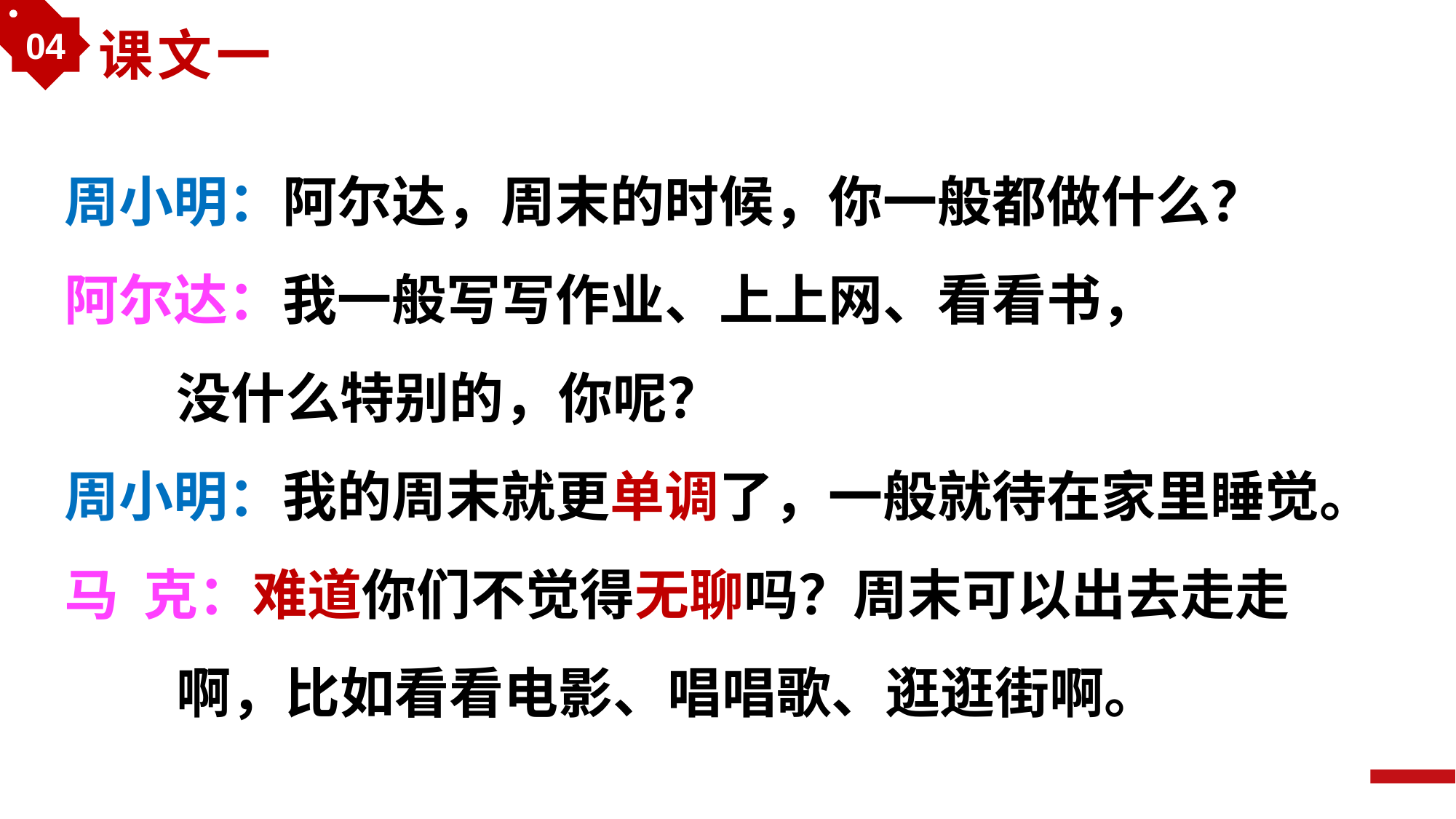

04
课文一
周小明：阿尔达，周末的时候，你一般都做什么？
阿尔达：我一般写写作业、上上网、看看书，
        没什么特别的，你呢？
周小明：我的周末就更单调了，一般就待在家里睡觉。
马  克：难道你们不觉得无聊吗？周末可以出去走走
        啊，比如看看电影、唱唱歌、逛逛街啊。